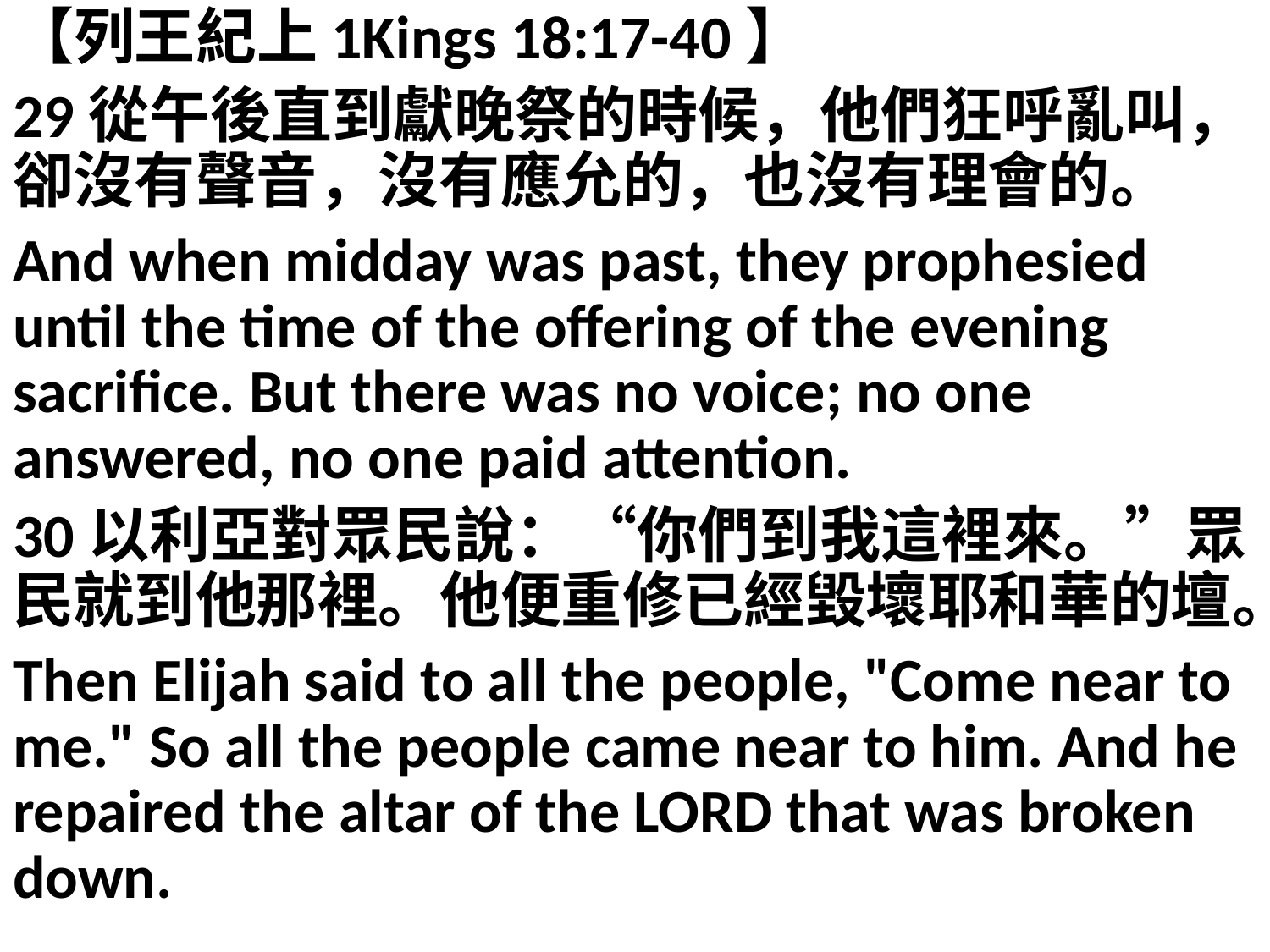

【列王紀上1Kings 18:17-40】
29從午後直到獻晚祭的時候，他們狂呼亂叫，卻沒有聲音，沒有應允的，也沒有理會的。
And when midday was past, they prophesied until the time of the offering of the evening sacrifice. But there was no voice; no one answered, no one paid attention.
30以利亞對眾民說：“你們到我這裡來。”眾民就到他那裡。他便重修已經毀壞耶和華的壇。
Then Elijah said to all the people, "Come near to me." So all the people came near to him. And he repaired the altar of the LORD that was broken down.